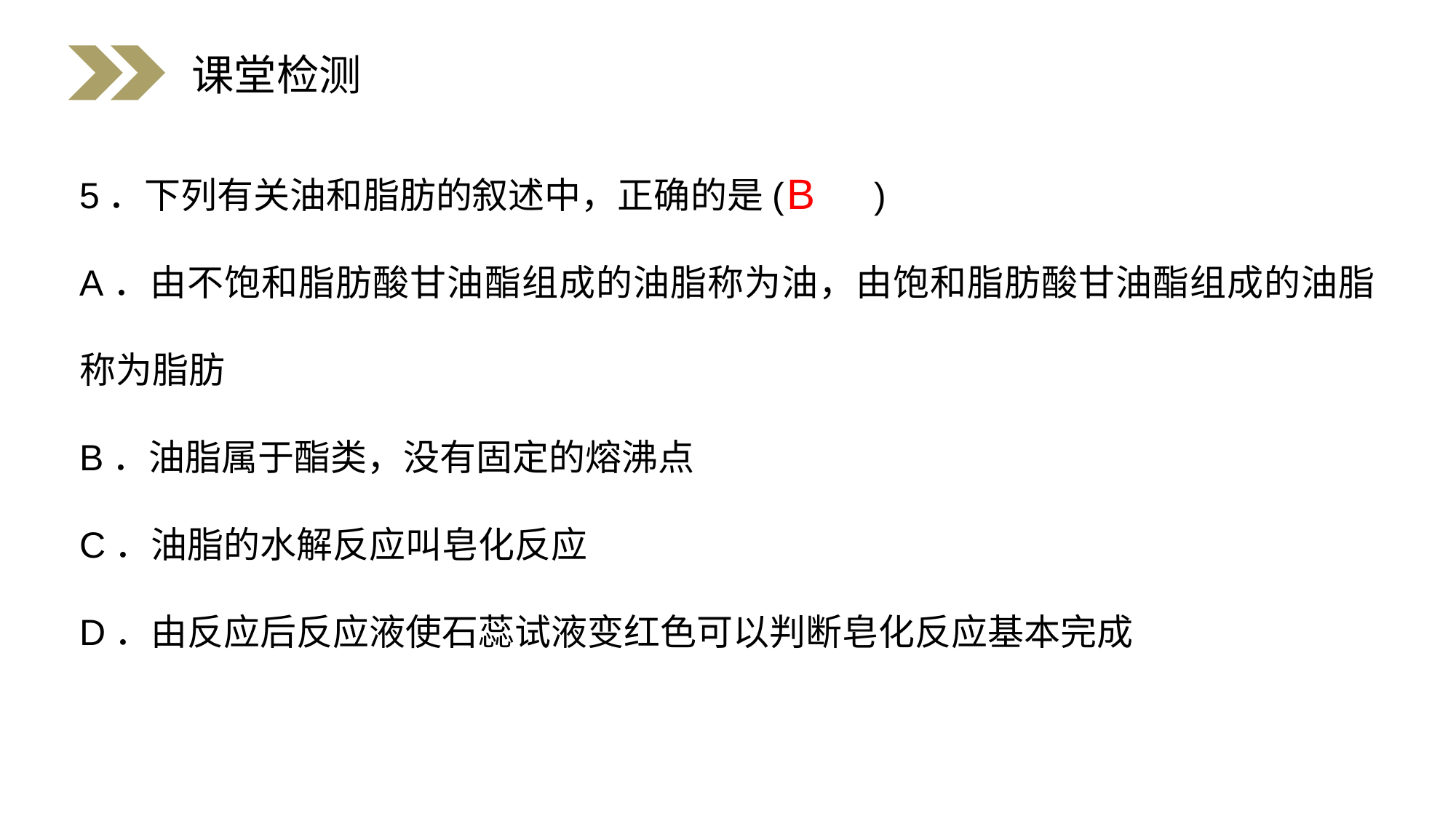

课堂检测
5．下列有关油和脂肪的叙述中，正确的是(　　)
A．由不饱和脂肪酸甘油酯组成的油脂称为油，由饱和脂肪酸甘油酯组成的油脂称为脂肪
B．油脂属于酯类，没有固定的熔沸点
C．油脂的水解反应叫皂化反应
D．由反应后反应液使石蕊试液变红色可以判断皂化反应基本完成
B